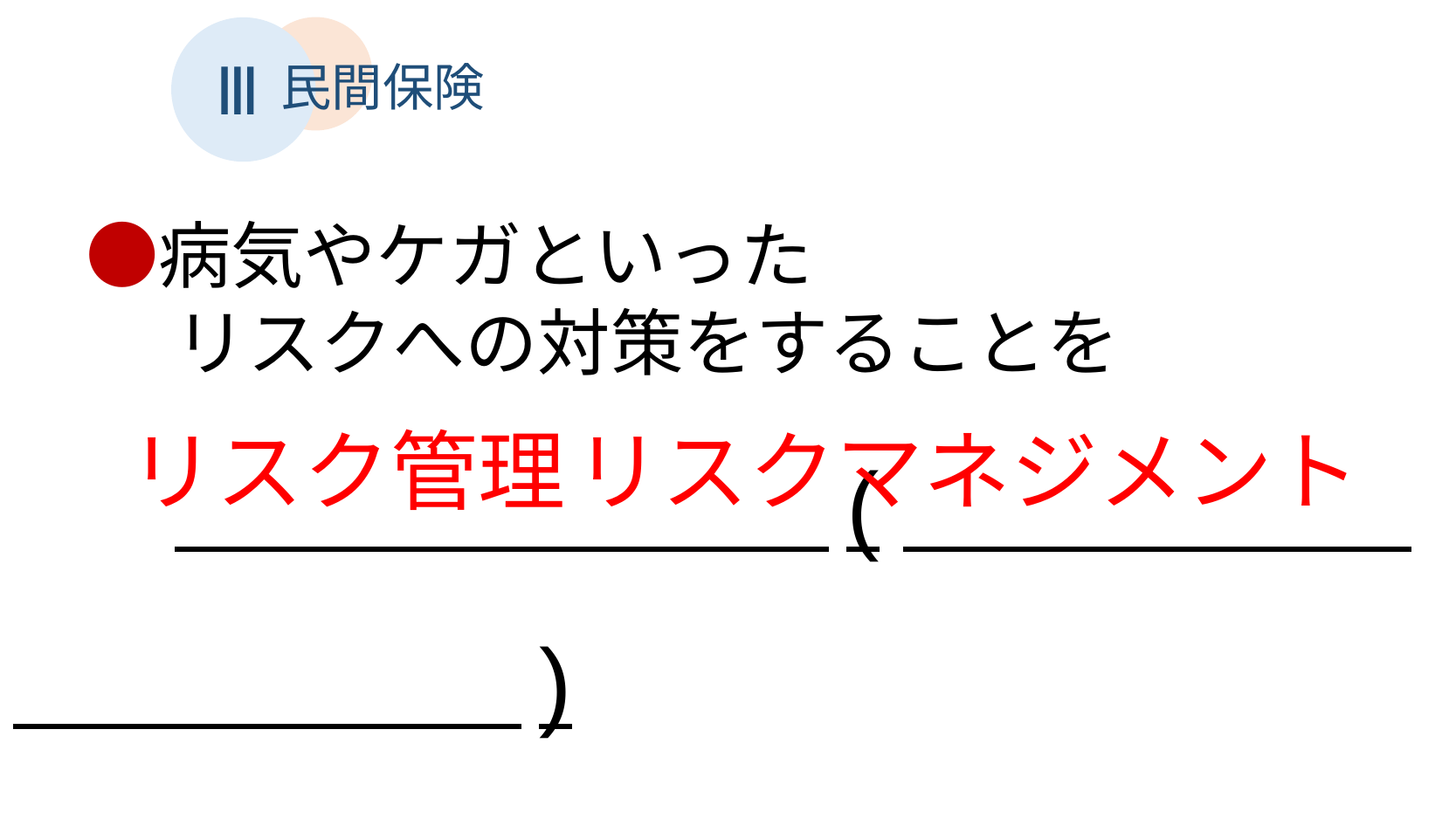

Ⅲ
民間保険
　●病気やケガといった
　　 リスクへの対策をすることを
　　 　　　　　　　　　(　　　　　　　　　　　　　　)
　　　　　　　　　　　　　　　　　　　　　という。
リスク管理
リスクマネジメント